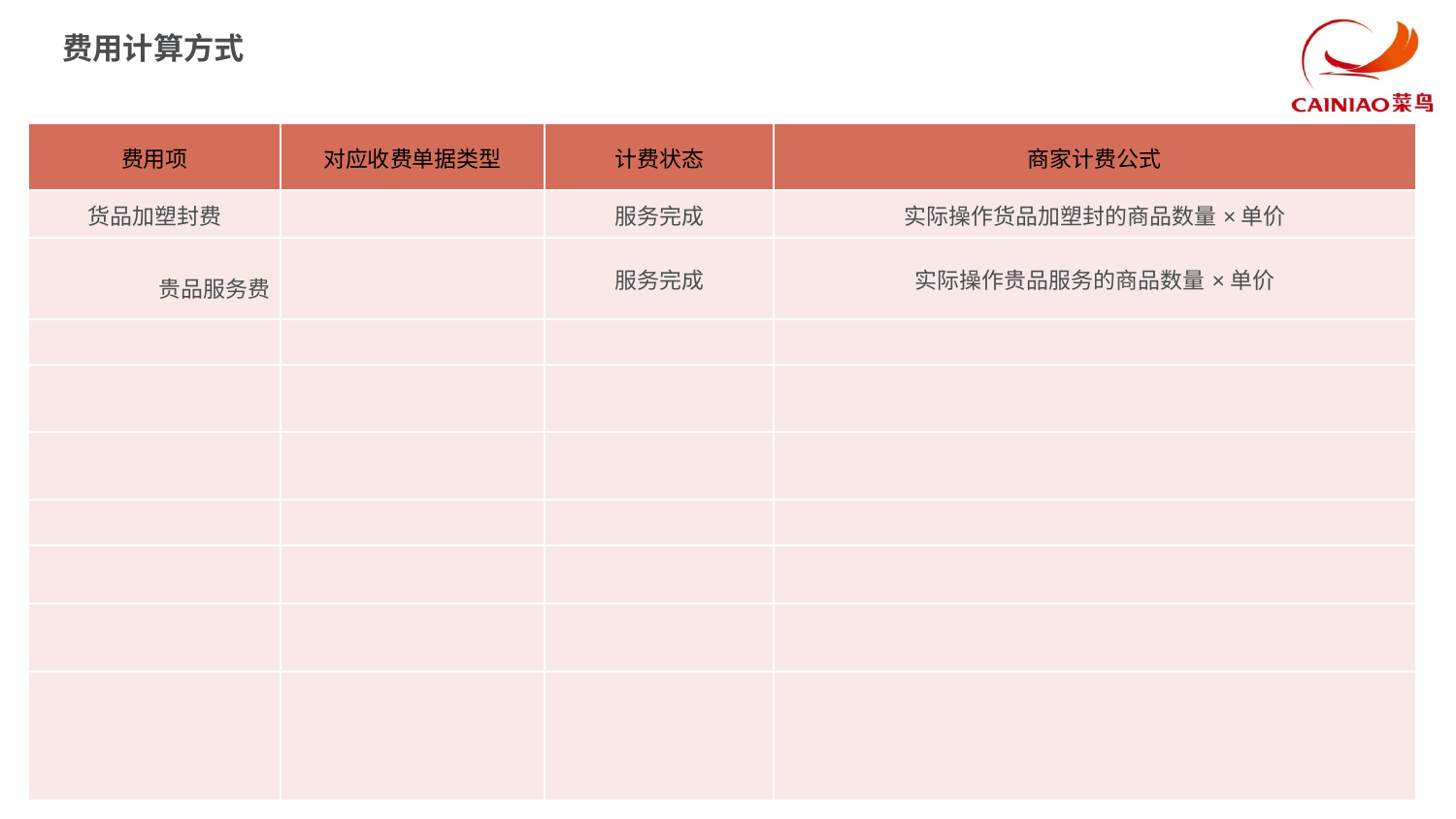

费用计算方式
| 费用项 | 对应收费单据类型 | 计费状态 | 商家计费公式 |
| --- | --- | --- | --- |
| 货品加塑封费 |  | 服务完成 | 实际操作货品加塑封的商品数量×单价 |
| 贵品服务费 |  | 服务完成 | 实际操作贵品服务的商品数量×单价 |
|  |  |  |  |
|  |  |  |  |
|  |  |  |  |
|  |  |  |  |
|  |  |  |  |
|  |  |  |  |
|  |  |  |  |